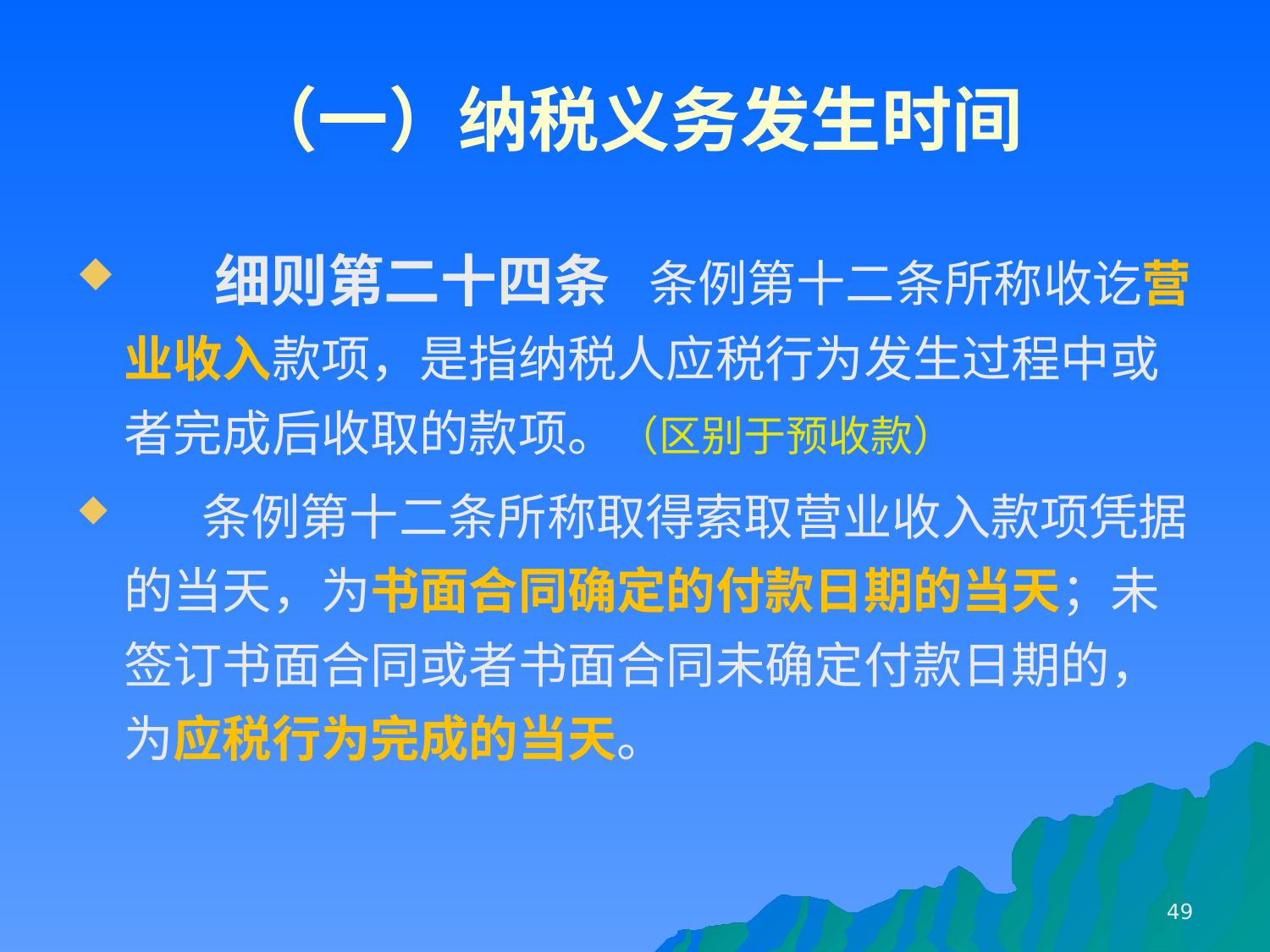

# （一）纳税义务发生时间
      细则第二十四条   条例第十二条所称收讫营业收入款项，是指纳税人应税行为发生过程中或者完成后收取的款项。（区别于预收款）
      条例第十二条所称取得索取营业收入款项凭据的当天，为书面合同确定的付款日期的当天；未签订书面合同或者书面合同未确定付款日期的，为应税行为完成的当天。

49